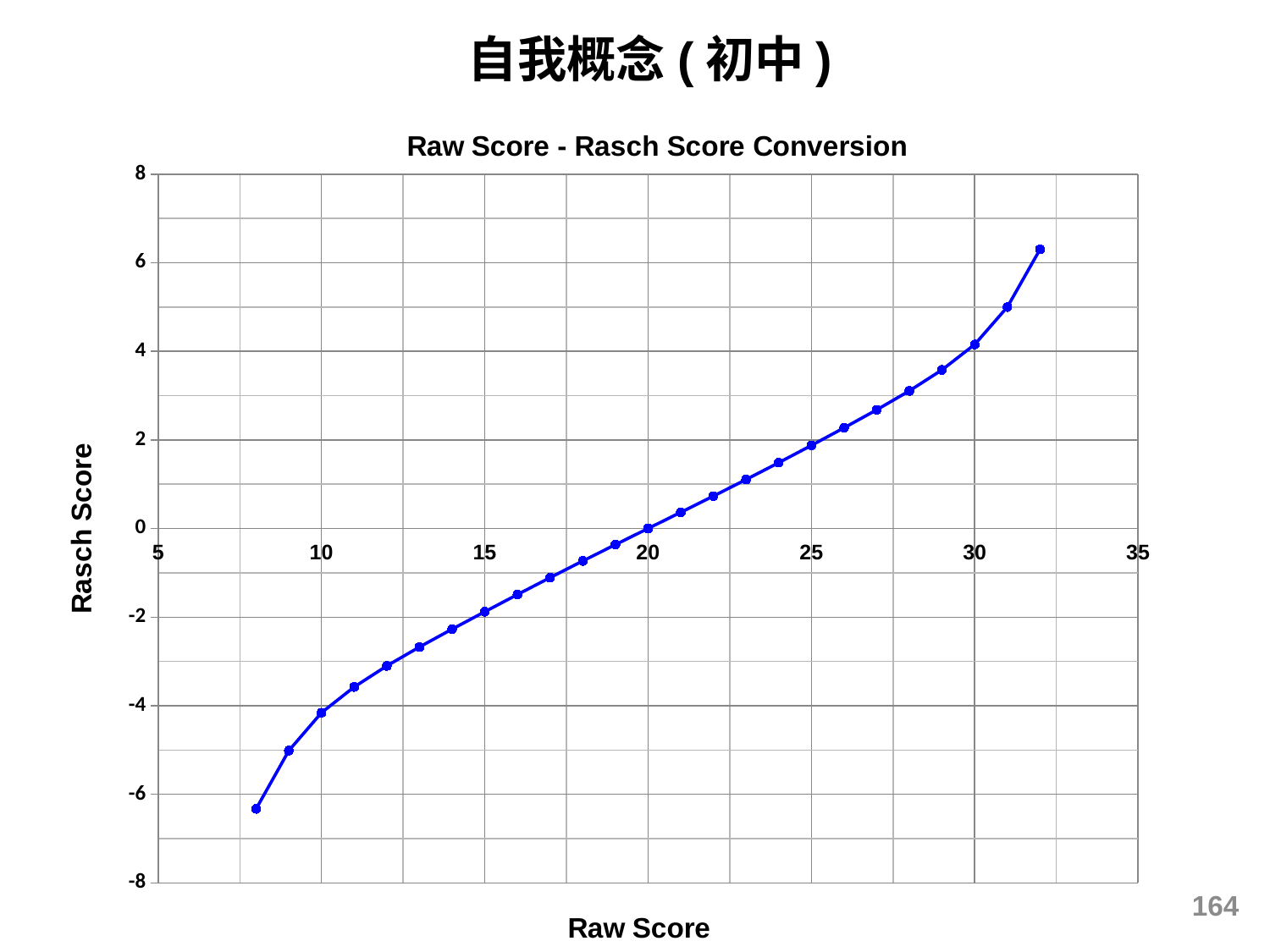

自我概念(初中)

### Chart: Raw Score - Rasch Score Conversion

| Category | RASCH Measure  |
|---|---|
164